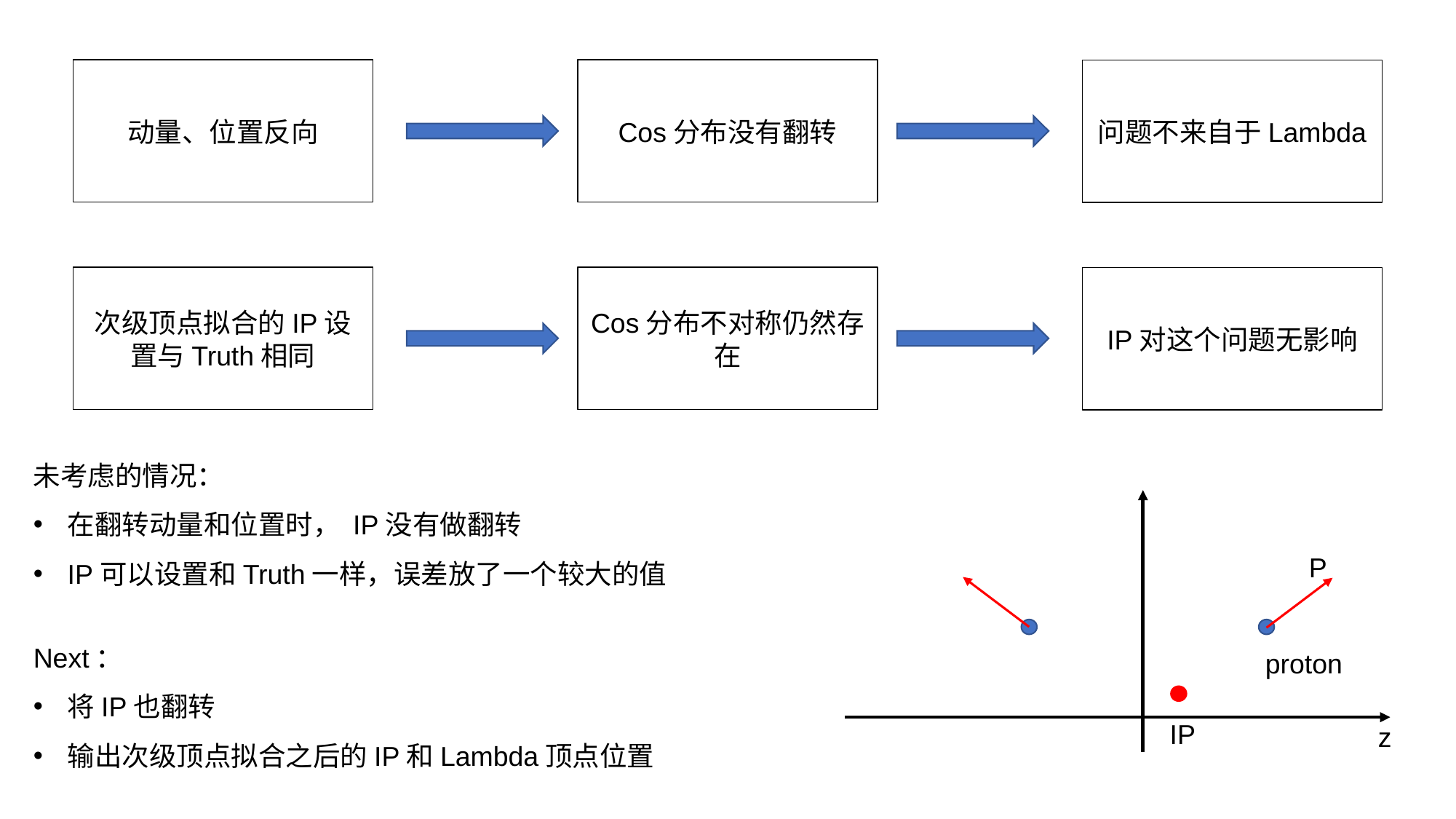

动量、位置反向
Cos分布没有翻转
问题不来自于Lambda

次级顶点拟合的IP设置与Truth相同
Cos分布不对称仍然存在
IP对这个问题无影响

未考虑的情况：
在翻转动量和位置时， IP没有做翻转
IP可以设置和Truth一样，误差放了一个较大的值
P
Next：
将IP也翻转
输出次级顶点拟合之后的IP和Lambda顶点位置

proton

IP
z